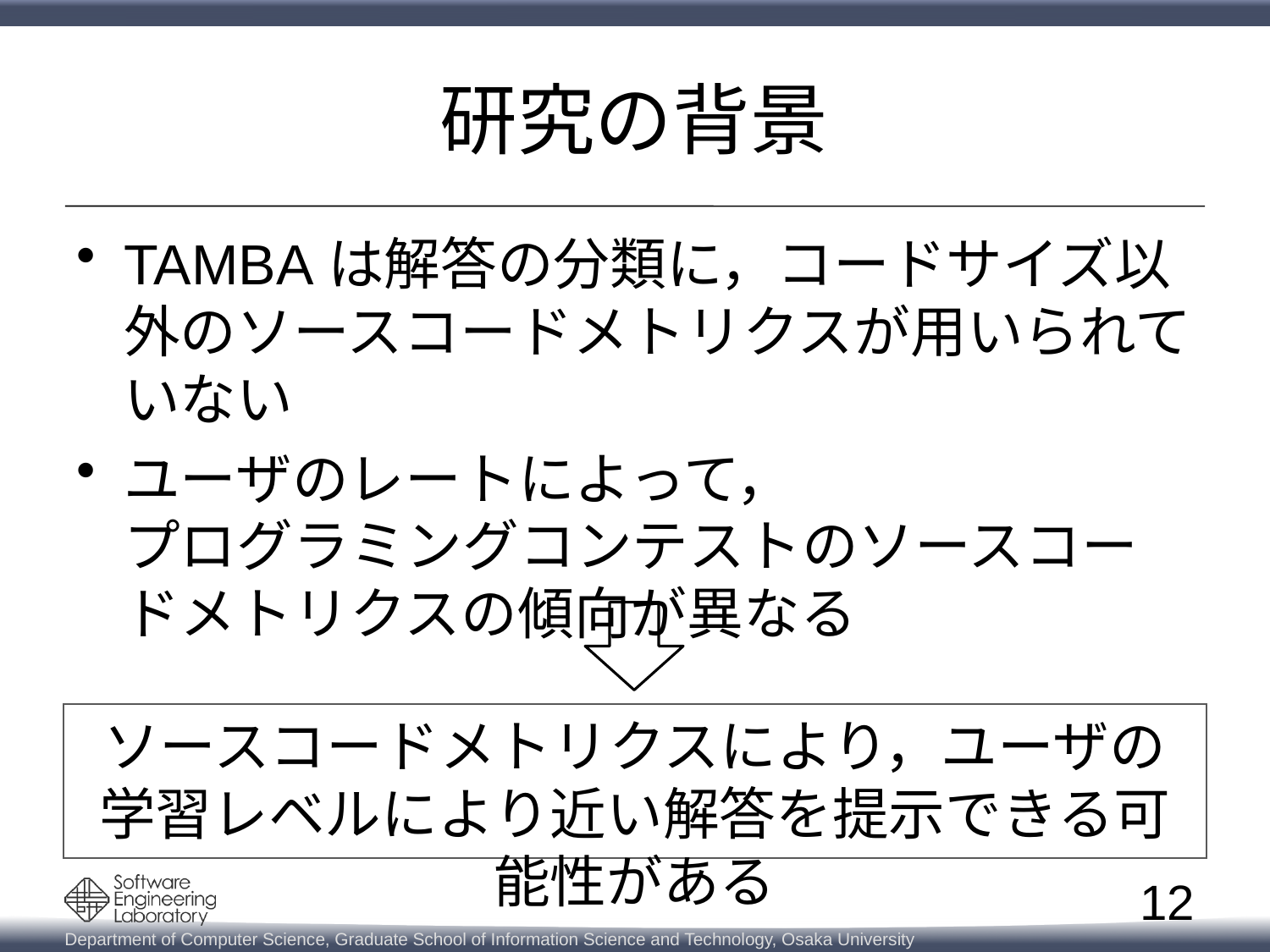

# 研究の背景
TAMBAは解答の分類に，コードサイズ以外のソースコードメトリクスが用いられていない
ユーザのレートによって，
プログラミングコンテストのソースコードメトリクスの傾向が異なる

ソースコードメトリクスにより，ユーザの学習レベルにより近い解答を提示できる可能性がある
12